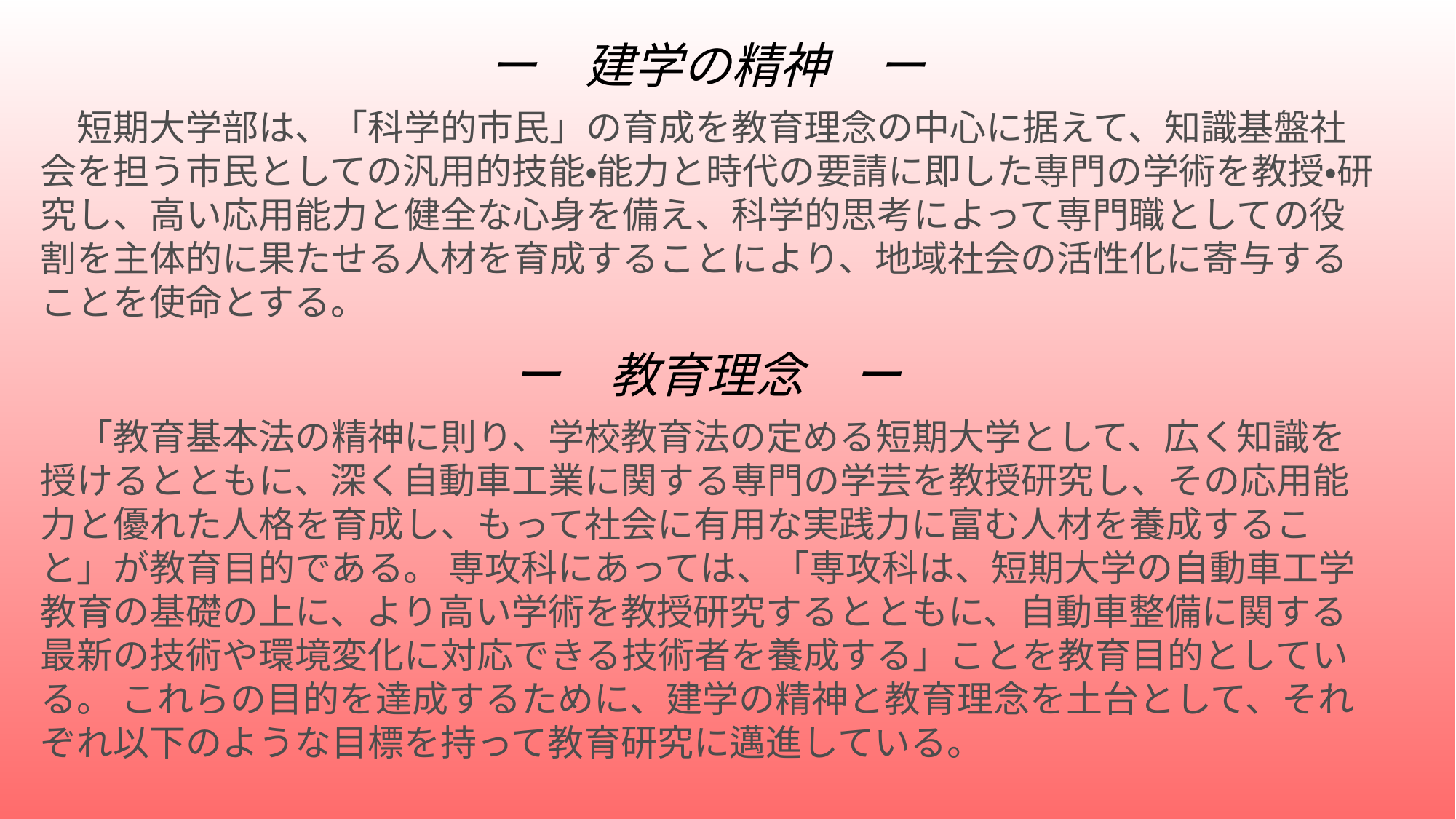

ー　建学の精神　ー
　短期大学部は、「科学的市民」の育成を教育理念の中心に据えて、知識基盤社会を担う市民としての汎用的技能・能力と時代の要請に即した専門の学術を教授・研究し、高い応用能力と健全な心身を備え、科学的思考によって専門職としての役割を主体的に果たせる人材を育成することにより、地域社会の活性化に寄与することを使命とする。
ー　教育理念　ー
　「教育基本法の精神に則り、学校教育法の定める短期大学として、広く知識を授けるとともに、深く自動車工業に関する専門の学芸を教授研究し、その応用能力と優れた人格を育成し、もって社会に有用な実践力に富む人材を養成すること」が教育目的である。 専攻科にあっては、「専攻科は、短期大学の自動車工学教育の基礎の上に、より高い学術を教授研究するとともに、自動車整備に関する最新の技術や環境変化に対応できる技術者を養成する」ことを教育目的としている。 これらの目的を達成するために、建学の精神と教育理念を土台として、それぞれ以下のような目標を持って教育研究に邁進している。